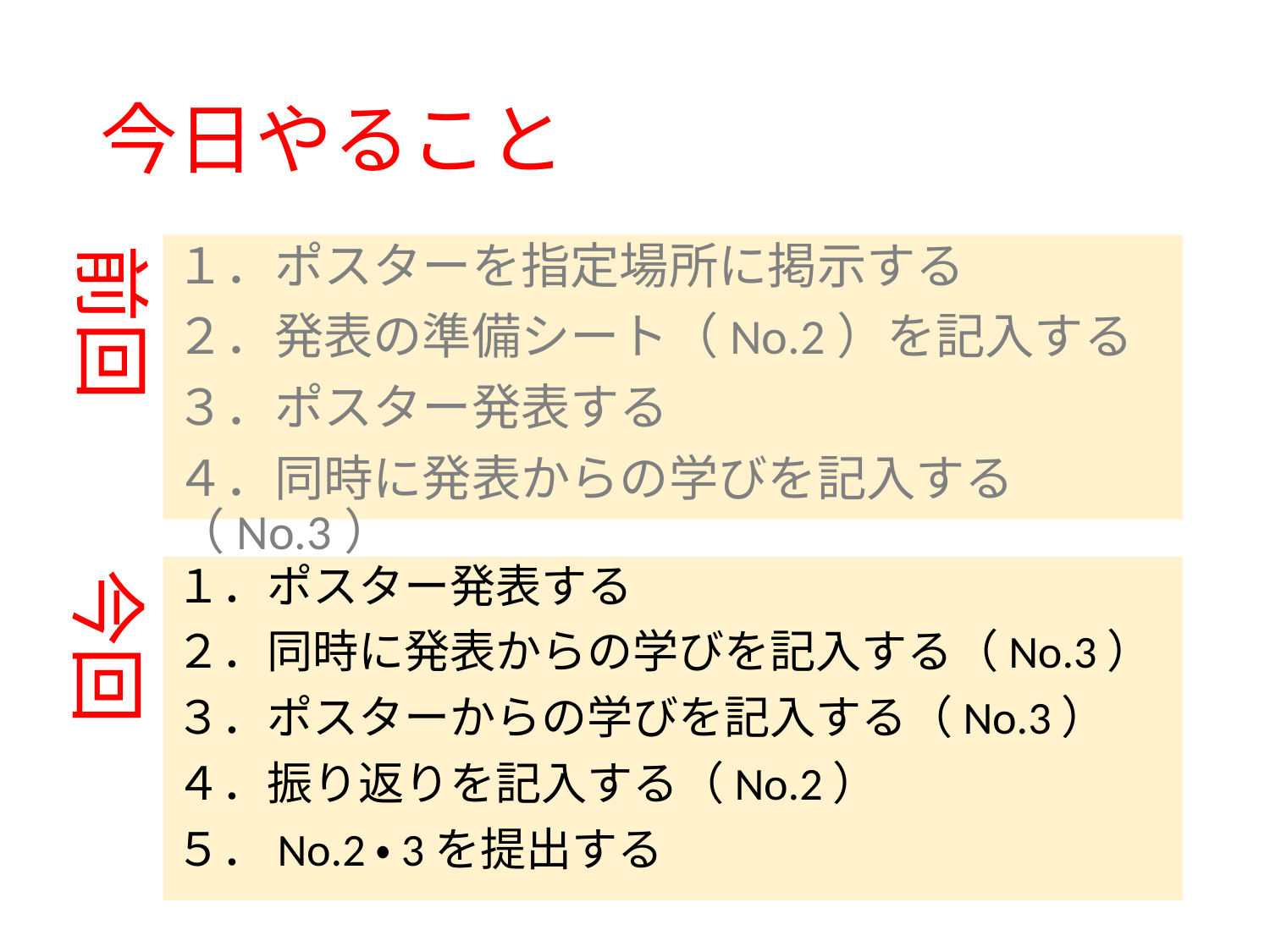

# 今日やること
前回
１．ポスターを指定場所に掲示する
２．発表の準備シート（No.2）を記入する
３．ポスター発表する
４．同時に発表からの学びを記入する（No.3）

今回
１．ポスター発表する
２．同時に発表からの学びを記入する（No.3）
３．ポスターからの学びを記入する（No.3）
４．振り返りを記入する（No.2）
５．No.2・3を提出する